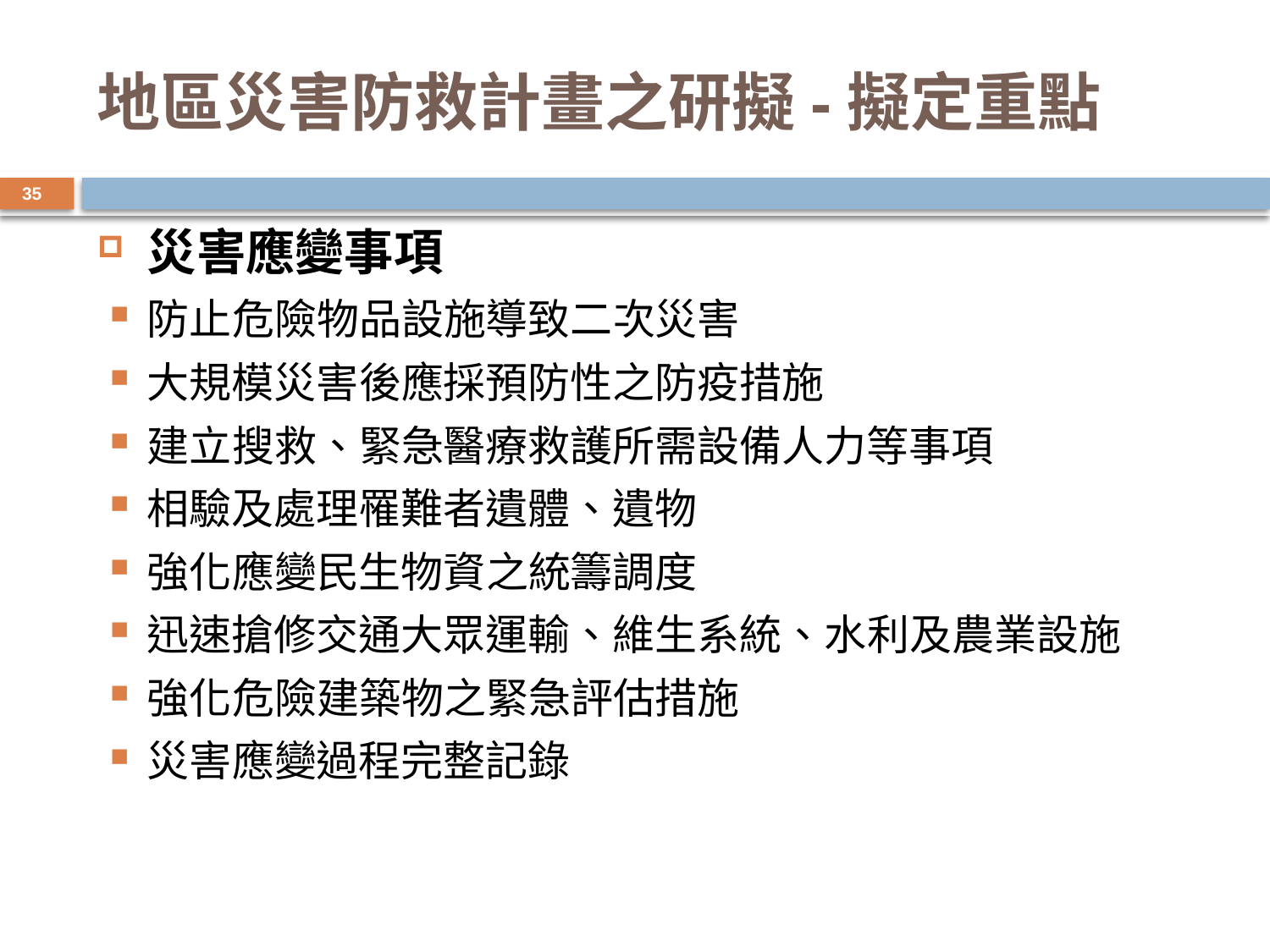

地區災害防救計畫之研擬-擬定重點
35
災害應變事項
防止危險物品設施導致二次災害
大規模災害後應採預防性之防疫措施
建立搜救、緊急醫療救護所需設備人力等事項
相驗及處理罹難者遺體、遺物
強化應變民生物資之統籌調度
迅速搶修交通大眾運輸、維生系統、水利及農業設施
強化危險建築物之緊急評估措施
災害應變過程完整記錄